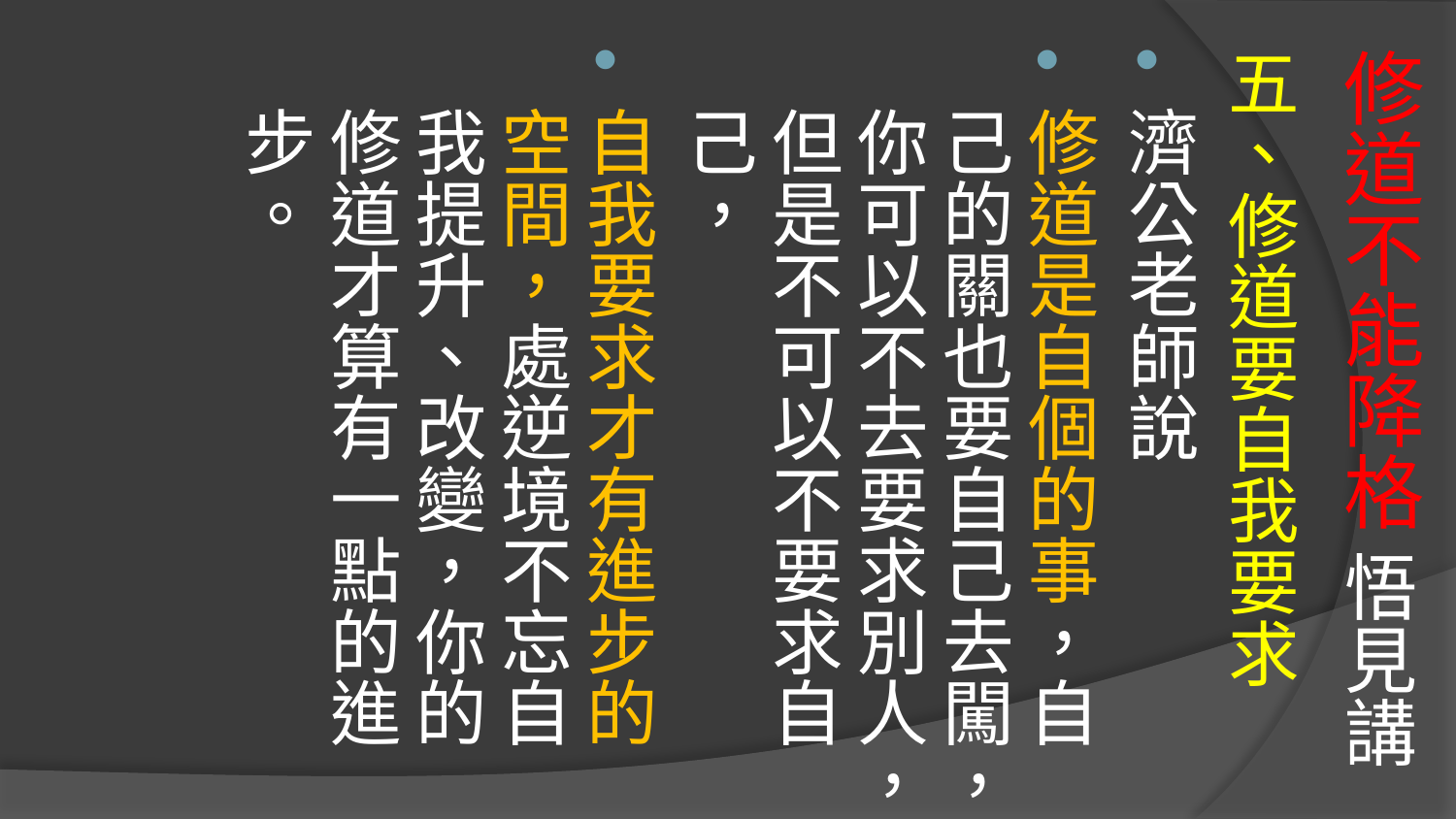

# 修道不能降格 悟見講
五、修道要自我要求
濟公老師說
修道是自個的事，自己的關也要自己去闖，你可以不去要求別人，但是不可以不要求自己，
自我要求才有進步的空間，處逆境不忘自我提升、改變，你的修道才算有一點的進步。